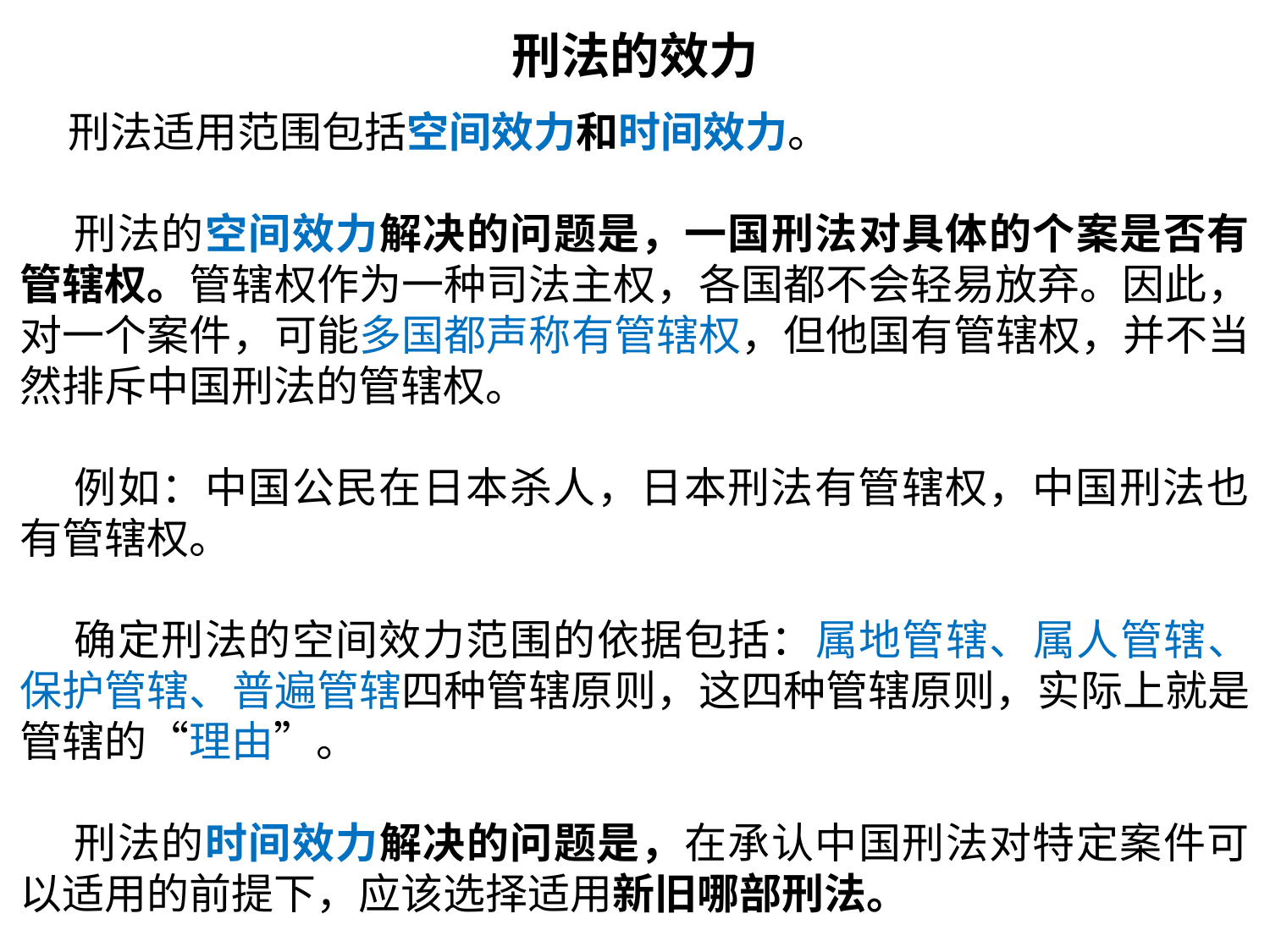

刑法的效力

    刑法适用范围包括空间效力和时间效力。

    刑法的空间效力解决的问题是，一国刑法对具体的个案是否有管辖权。管辖权作为一种司法主权，各国都不会轻易放弃。因此，对一个案件，可能多国都声称有管辖权，但他国有管辖权，并不当然排斥中国刑法的管辖权。

    例如：中国公民在日本杀人，日本刑法有管辖权，中国刑法也有管辖权。

    确定刑法的空间效力范围的依据包括：属地管辖、属人管辖、保护管辖、普遍管辖四种管辖原则，这四种管辖原则，实际上就是管辖的“理由”。

    刑法的时间效力解决的问题是，在承认中国刑法对特定案件可以适用的前提下，应该选择适用新旧哪部刑法。